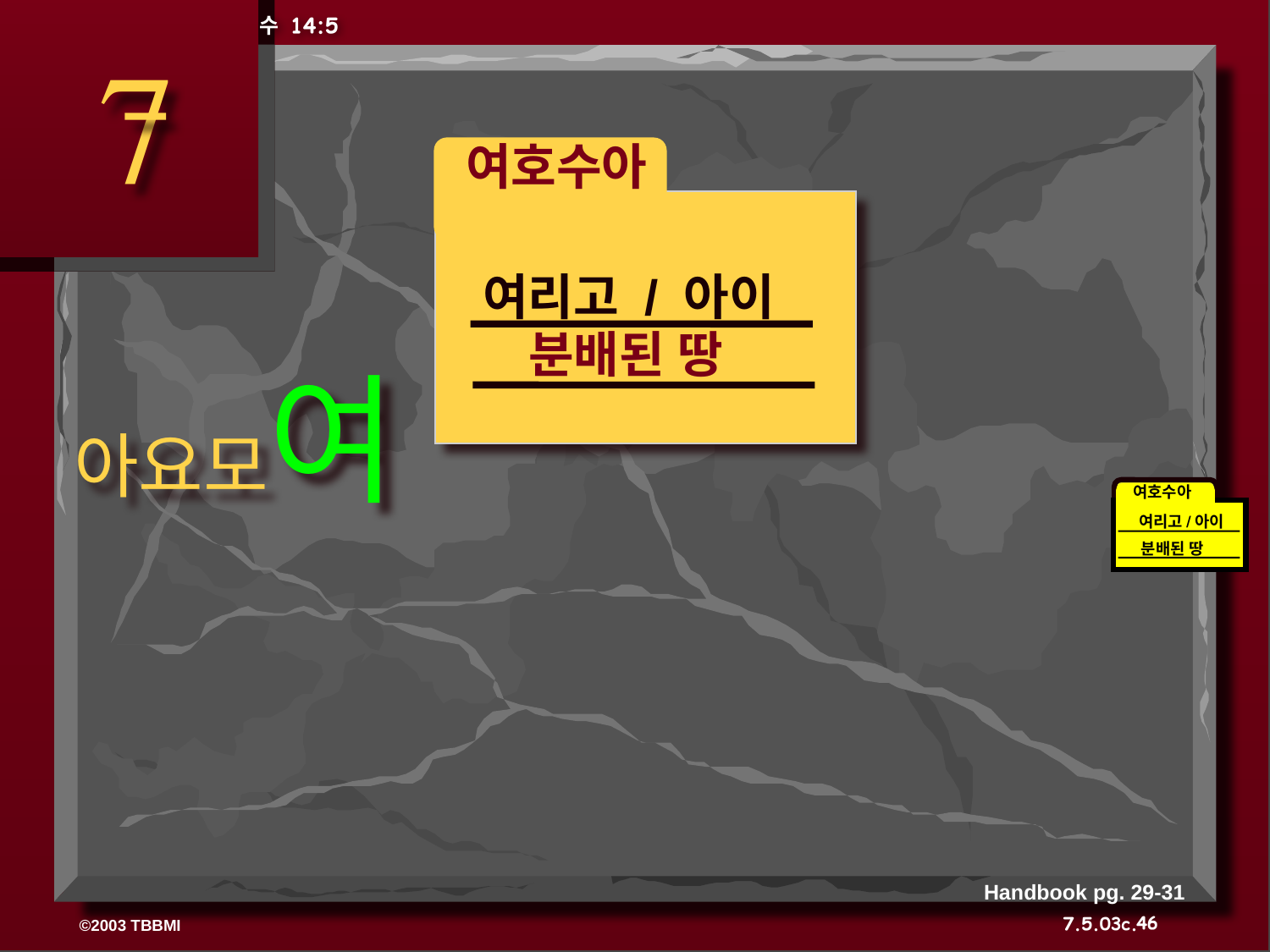

수 14:5

7

   여호수아

여리고 / 아이
분배된 땅

아요모여

여호수아

여리고/아이

분배된 땅

Handbook pg. 29-31
46